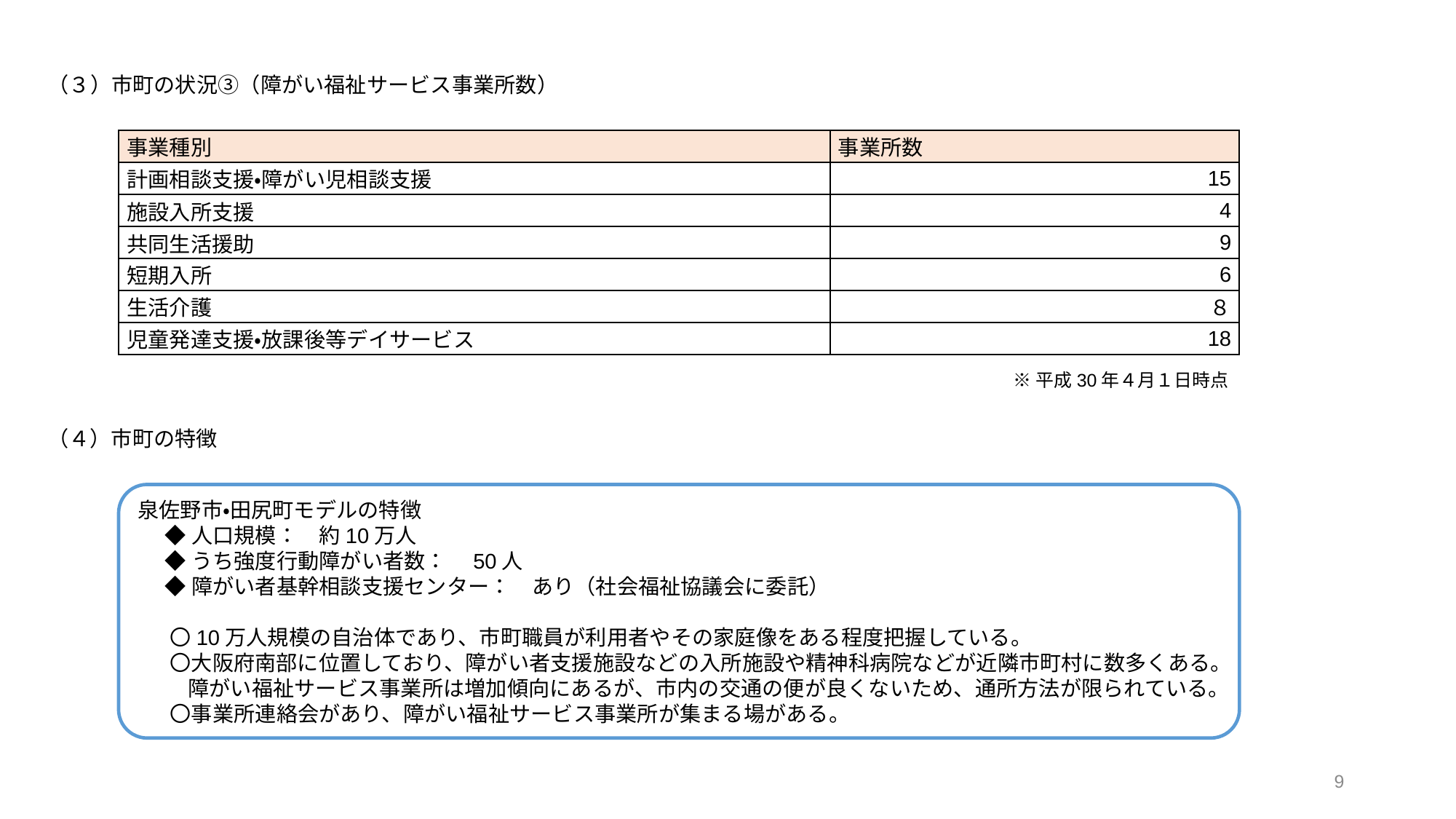

（３）市町の状況③（障がい福祉サービス事業所数）
| 事業種別 | 事業所数 |
| --- | --- |
| 計画相談支援・障がい児相談支援 | 15 |
| 施設入所支援 | 4 |
| 共同生活援助 | 9 |
| 短期入所 | 6 |
| 生活介護 | ８ |
| 児童発達支援・放課後等デイサービス | 18 |
※平成30年４月１日時点
（４）市町の特徴
泉佐野市・田尻町モデルの特徴
◆人口規模：　約10万人
◆うち強度行動障がい者数：　50人
◆障がい者基幹相談支援センター：　あり（社会福祉協議会に委託）

〇10万人規模の自治体であり、市町職員が利用者やその家庭像をある程度把握している。
〇大阪府南部に位置しており、障がい者支援施設などの入所施設や精神科病院などが近隣市町村に数多くある。障がい福祉サービス事業所は増加傾向にあるが、市内の交通の便が良くないため、通所方法が限られている。
〇事業所連絡会があり、障がい福祉サービス事業所が集まる場がある。
9